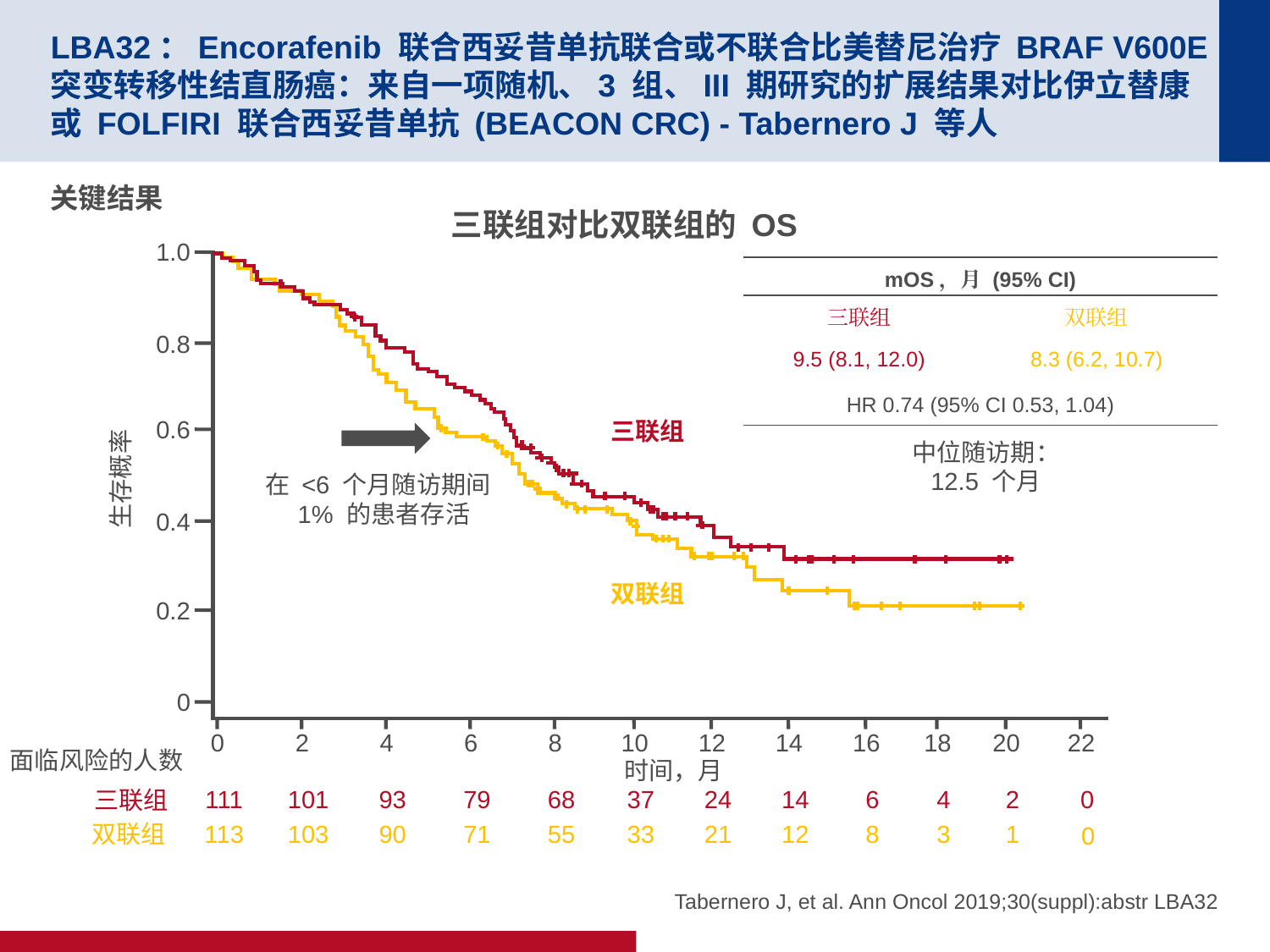

# LBA32：Encorafenib 联合西妥昔单抗联合或不联合比美替尼治疗 BRAF V600E 突变转移性结直肠癌：来自一项随机、3 组、III 期研究的扩展结果对比伊立替康或 FOLFIRI 联合西妥昔单抗 (BEACON CRC) - Tabernero J 等人
关键结果

三联组对比双联组的 OS
1.0

| mOS，月 (95% CI) |  |
| --- | --- |
| 三联组 | 双联组 |
| 9.5 (8.1, 12.0) | 8.3 (6.2, 10.7) |
| HR 0.74 (95% CI 0.53, 1.04) |  |
0.8

0.6
三联组

中位随访期：
12.5 个月
生存概率
在 <6 个月随访期间
 1% 的患者存活
0.4

双联组
0.2

0

0
2
4
6
8
10
12
14
16
18
20
22
面临风险的人数
时间，月
111
101
93
79
68
37
24
14
6
4
2
0
三联组
双联组
113
103
90
71
55
33
21
12
8
3
1
0
Tabernero J, et al. Ann Oncol 2019;30(suppl):abstr LBA32